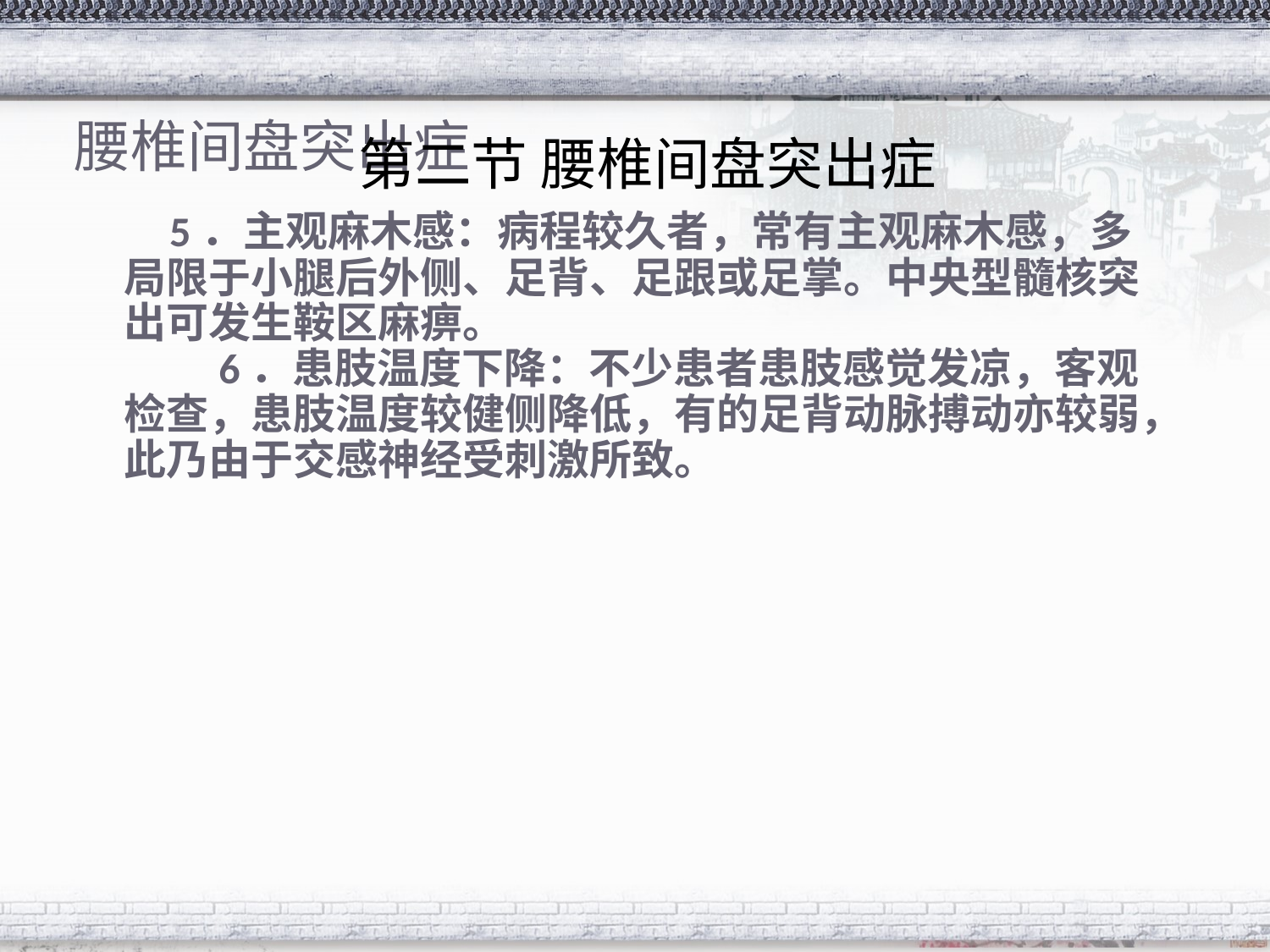

# 腰椎间盘突出症
第二节 腰椎间盘突出症
          5．主观麻木感：病程较久者，常有主观麻木感，多局限于小腿后外侧、足背、足跟或足掌。中央型髓核突出可发生鞍区麻痹。
　　6．患肢温度下降：不少患者患肢感觉发凉，客观检查，患肢温度较健侧降低，有的足背动脉搏动亦较弱，此乃由于交感神经受刺激所致。